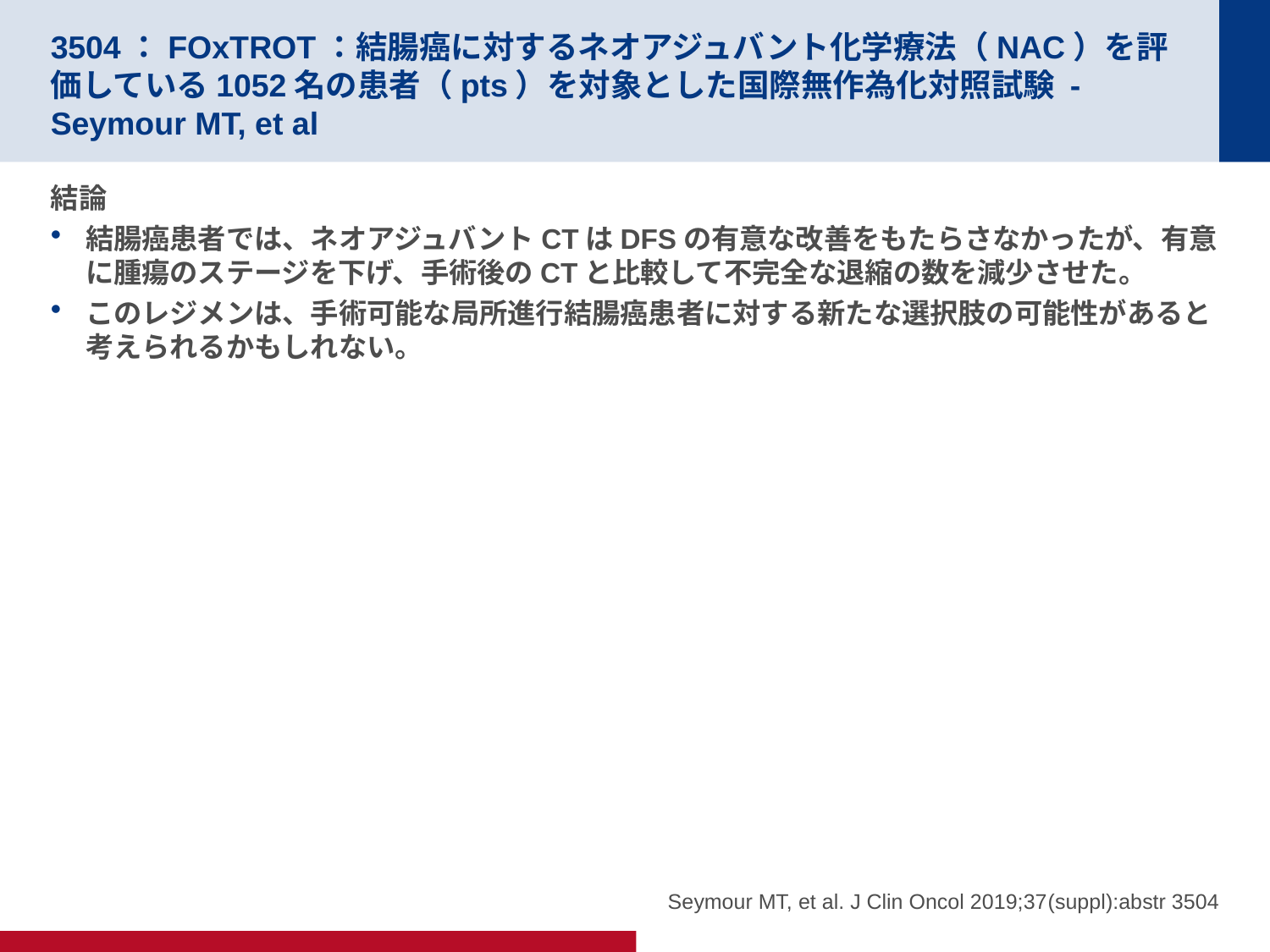

# 3504：FOxTROT：結腸癌に対するネオアジュバント化学療法（NAC）を評価している1052名の患者（pts）を対象とした国際無作為化対照試験 - Seymour MT, et al
結論
結腸癌患者では、ネオアジュバントCTはDFSの有意な改善をもたらさなかったが、有意に腫瘍のステージを下げ、手術後のCTと比較して不完全な退縮の数を減少させた。
このレジメンは、手術可能な局所進行結腸癌患者に対する新たな選択肢の可能性があると考えられるかもしれない。
Seymour MT, et al. J Clin Oncol 2019;37(suppl):abstr 3504